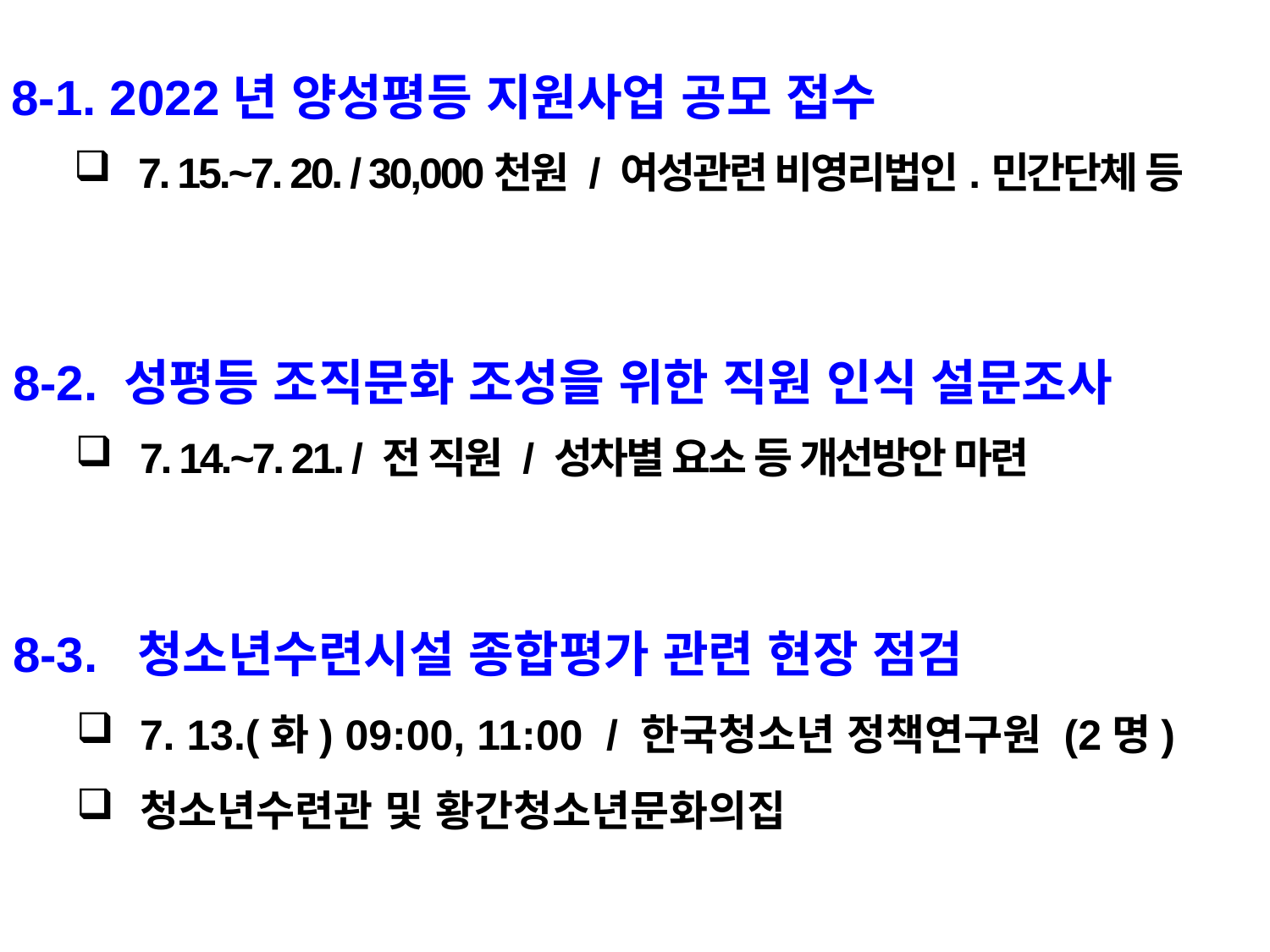

8-1. 2022년 양성평등 지원사업 공모 접수
7. 15.~7. 20. / 30,000천원 / 여성관련 비영리법인.민간단체 등
8-2. 성평등 조직문화 조성을 위한 직원 인식 설문조사
7. 14.~7. 21. / 전 직원 / 성차별 요소 등 개선방안 마련
8-3.  청소년수련시설 종합평가 관련 현장 점검
7. 13.(화) 09:00, 11:00  / 한국청소년 정책연구원 (2명)
청소년수련관 및 황간청소년문화의집